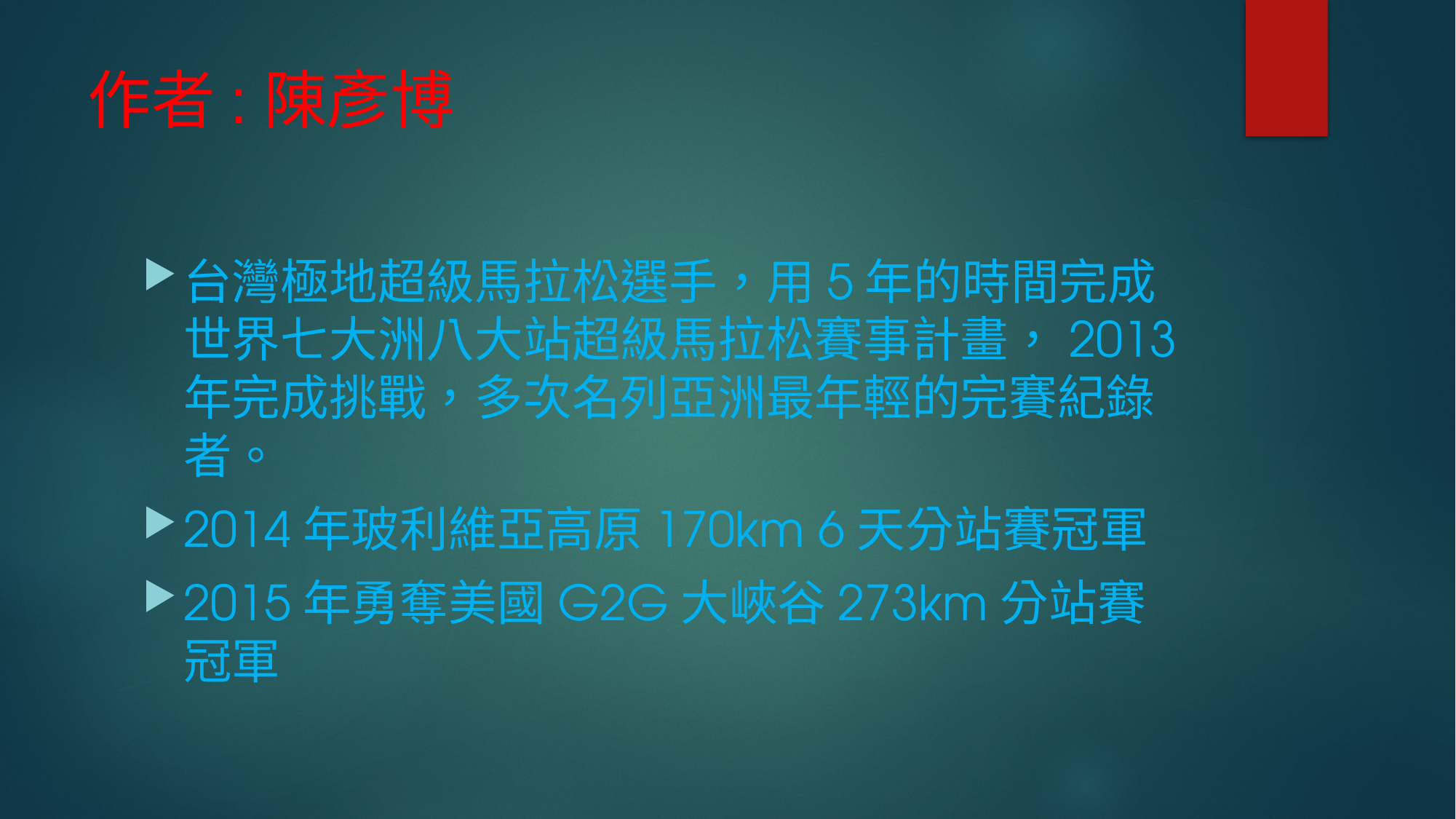

# 作者:陳彥博
台灣極地超級馬拉松選手，用5年的時間完成世界七大洲八大站超級馬拉松賽事計畫，2013年完成挑戰，多次名列亞洲最年輕的完賽紀錄者。
2014年玻利維亞高原170km 6天分站賽冠軍
2015年勇奪美國G2G大峽谷273km分站賽冠軍